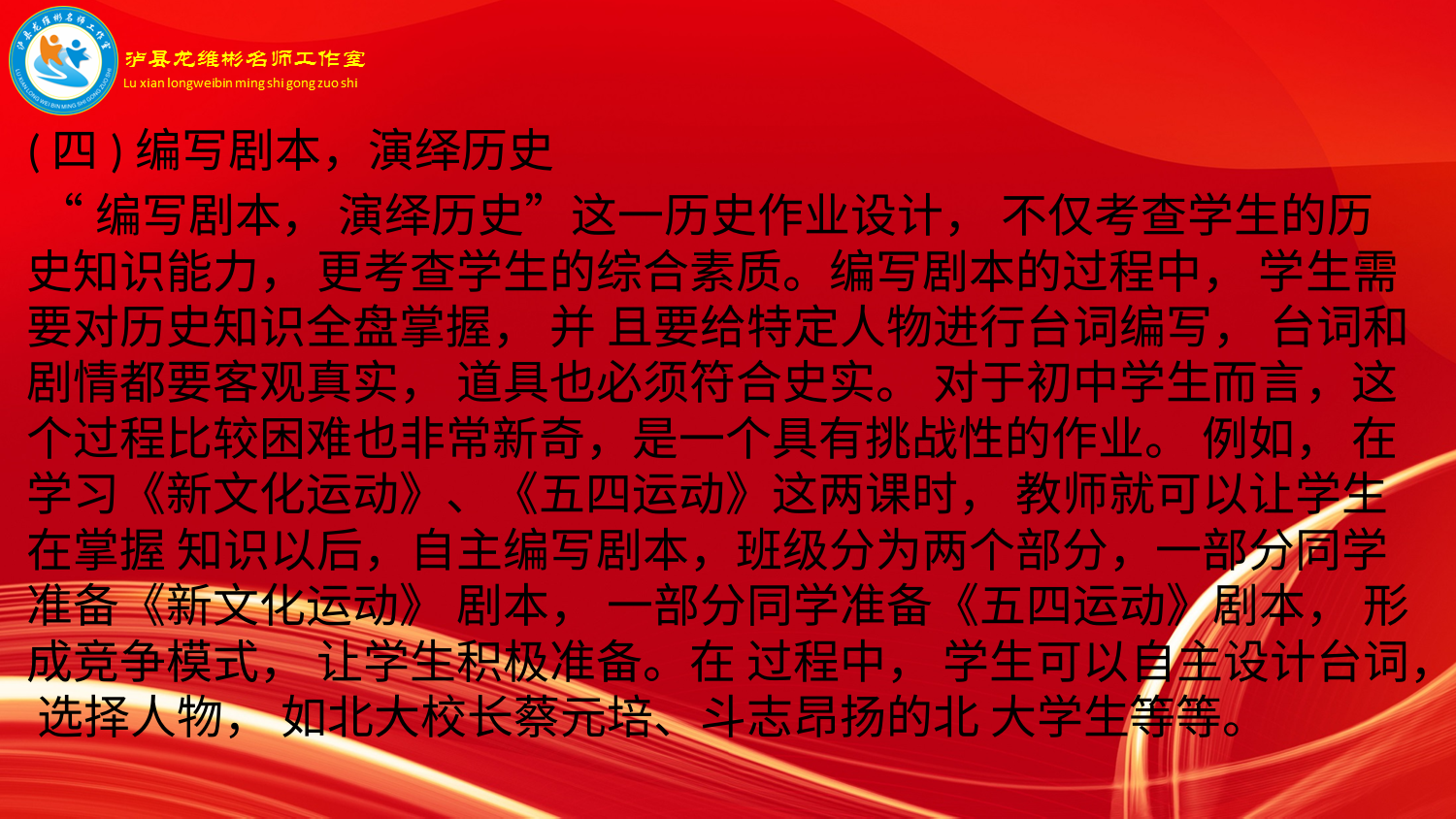

(四)编写剧本，演绎历史
 “编写剧本， 演绎历史”这一历史作业设计， 不仅考查学生的历史知识能力， 更考查学生的综合素质。编写剧本的过程中， 学生需要对历史知识全盘掌握， 并 且要给特定人物进行台词编写， 台词和剧情都要客观真实， 道具也必须符合史实。 对于初中学生而言，这个过程比较困难也非常新奇，是一个具有挑战性的作业。 例如， 在学习《新文化运动》、《五四运动》这两课时， 教师就可以让学生在掌握 知识以后，自主编写剧本，班级分为两个部分，一部分同学准备《新文化运动》 剧本， 一部分同学准备《五四运动》剧本， 形成竞争模式， 让学生积极准备。在 过程中， 学生可以自主设计台词， 选择人物， 如北大校长蔡元培、斗志昂扬的北 大学生等等。